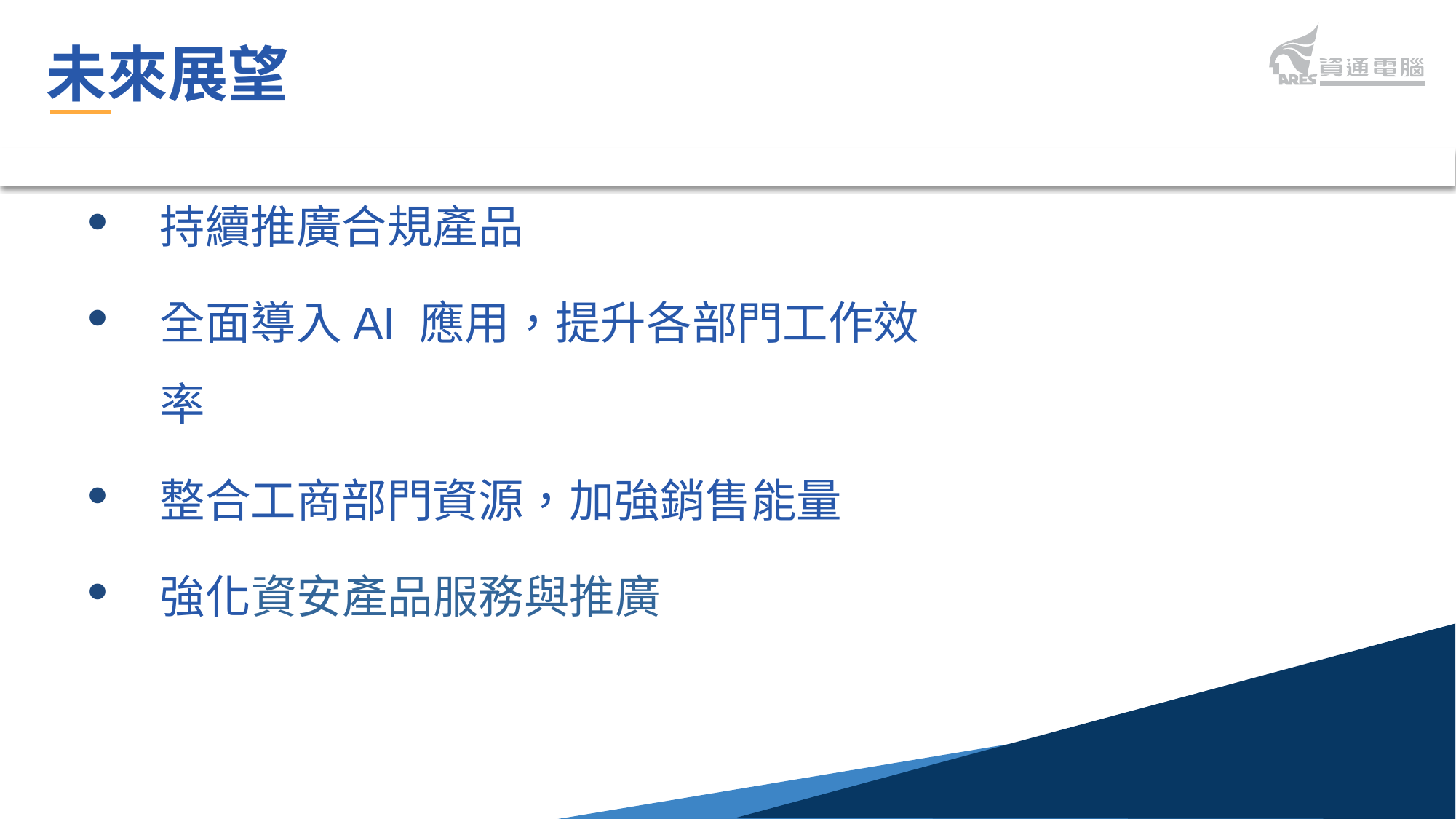

未來展望

持續推廣合規產品
全面導入AI 應用，提升各部門工作效率
整合工商部門資源，加強銷售能量
強化資安產品服務與推廣